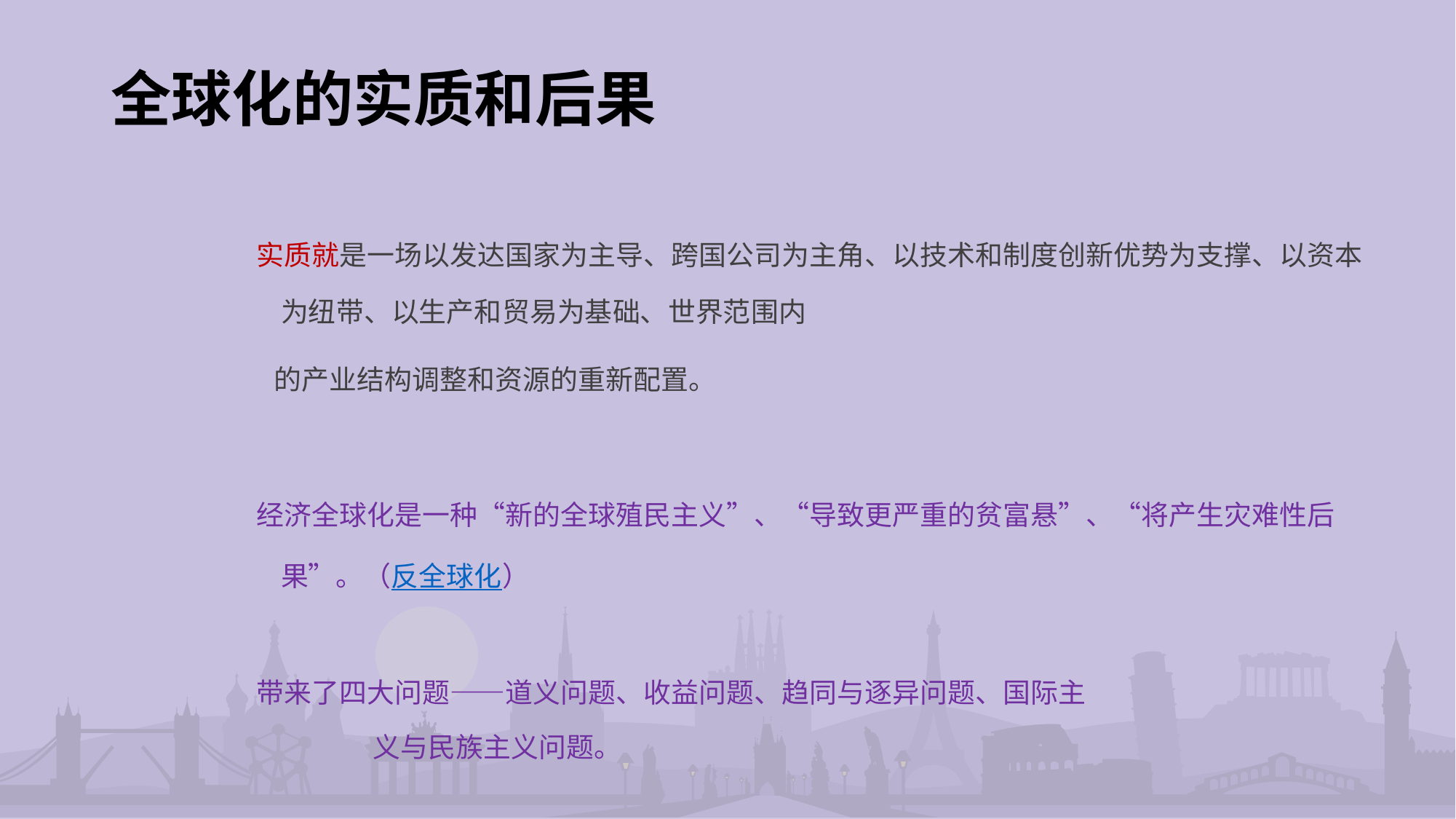

# 全球化的实质和后果
实质就是一场以发达国家为主导、跨国公司为主角、以技术和制度创新优势为支撑、以资本为纽带、以生产和贸易为基础、世界范围内
  的产业结构调整和资源的重新配置。

经济全球化是一种“新的全球殖民主义”、“导致更严重的贫富悬”、“将产生灾难性后果”。（反全球化）

带来了四大问题——道义问题、收益问题、趋同与逐异问题、国际主
                  义与民族主义问题。